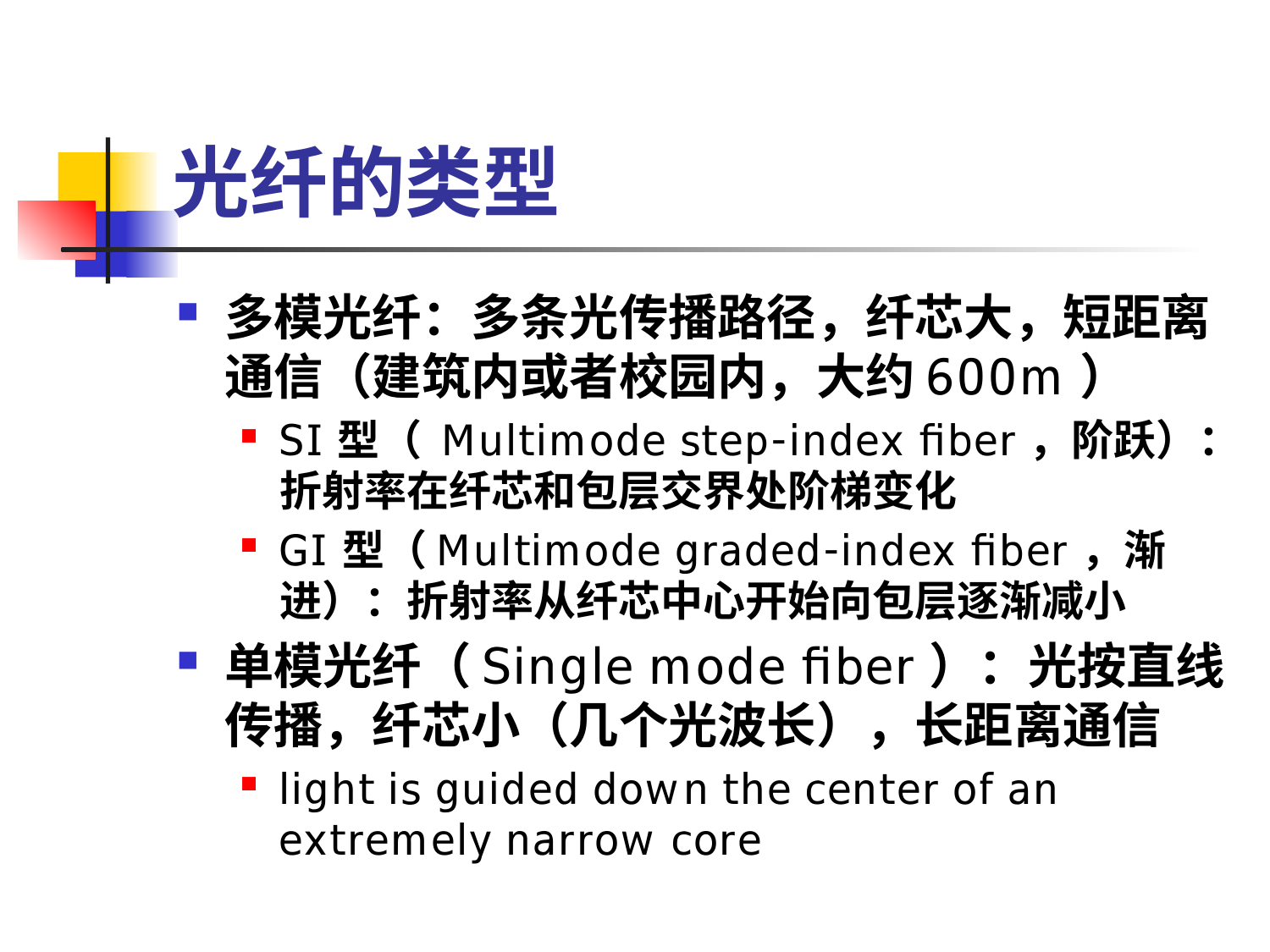

# 光纤的类型
多模光纤：多条光传播路径，纤芯大，短距离通信（建筑内或者校园内，大约600m）
SI型（ Multimode step-index fiber，阶跃）：折射率在纤芯和包层交界处阶梯变化
GI型（Multimode graded-index fiber，渐进）：折射率从纤芯中心开始向包层逐渐减小
单模光纤（Single mode fiber）：光按直线传播，纤芯小（几个光波长），长距离通信
light is guided down the center of an extremely narrow core